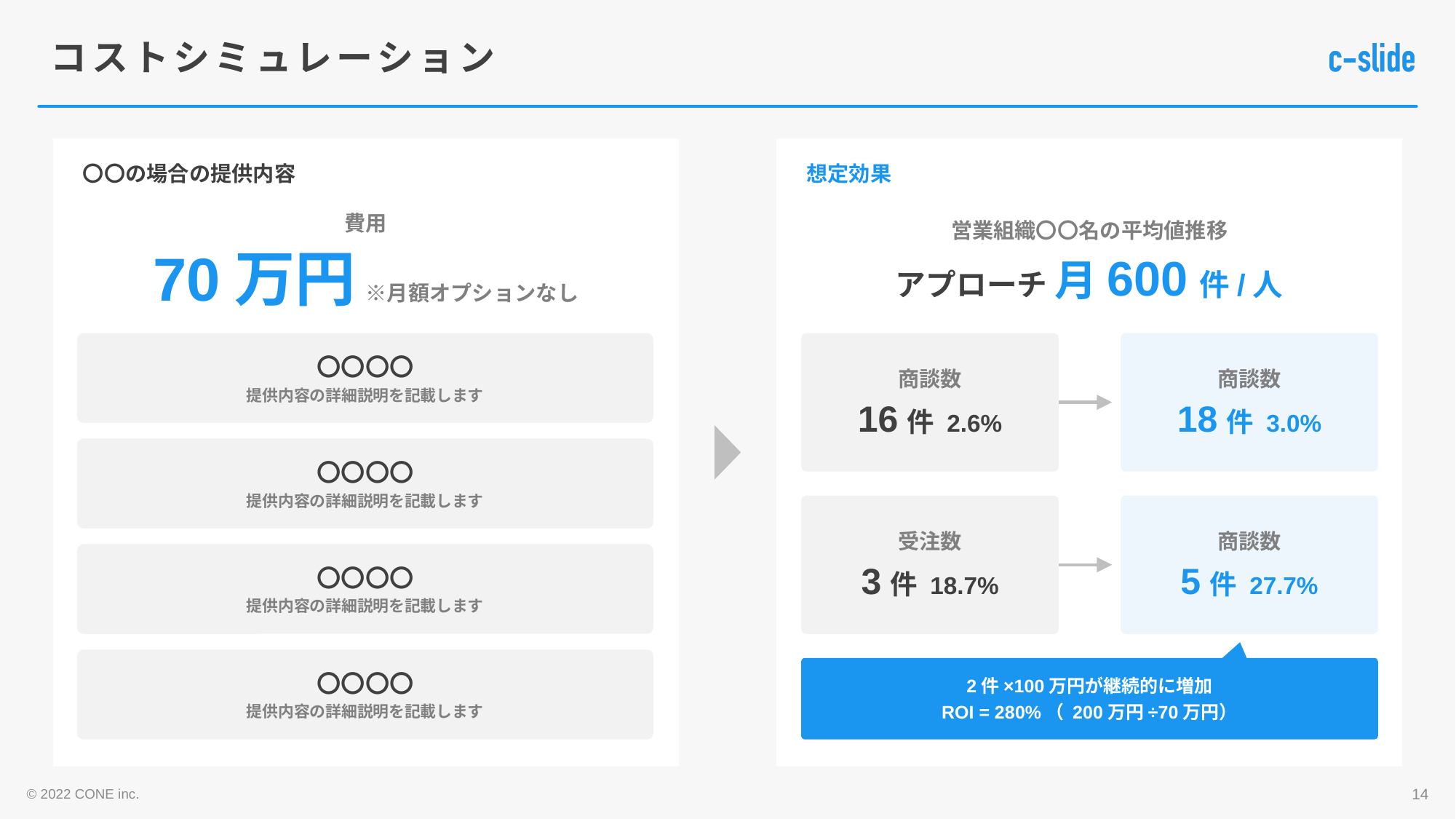

# コストシミュレーション
〇〇の場合の提供内容
想定効果
費用
70万円 ※月額オプションなし
営業組織〇〇名の平均値推移
アプローチ 月600件/人
〇〇〇〇
提供内容の詳細説明を記載します
商談数
16件 2.6%
商談数
18件 3.0%
〇〇〇〇
提供内容の詳細説明を記載します

受注数
3件 18.7%
商談数
5件 27.7%
〇〇〇〇
提供内容の詳細説明を記載します

〇〇〇〇
提供内容の詳細説明を記載します
2件×100万円が継続的に増加
ROI = 280%（ 200万円÷70万円）
14
© 2022 CONE inc.